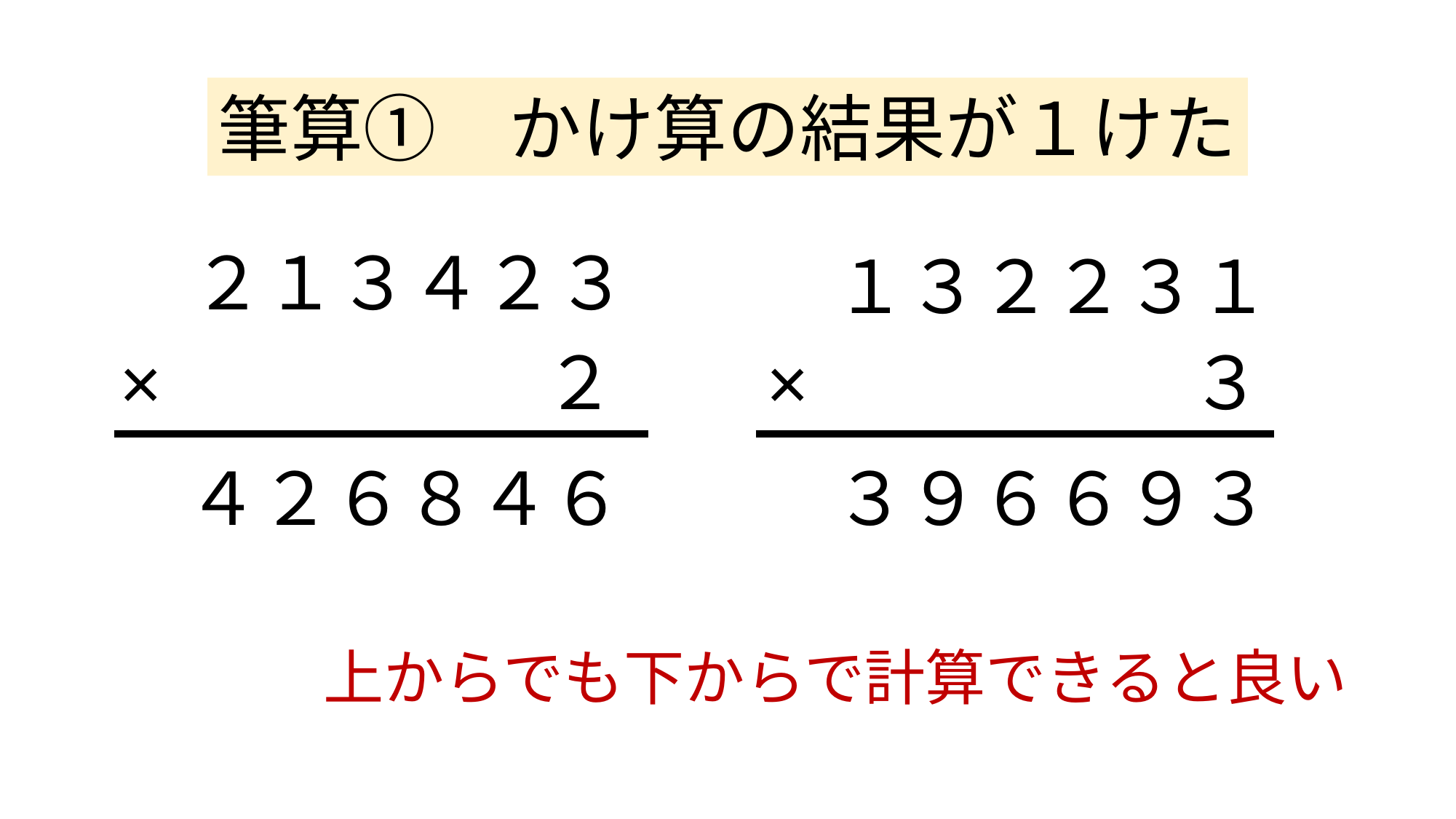

筆算①　かけ算の結果が１けた
２１３４２３
１３２２３１
×　　　　　２
×　　　　　３
４２６８４６
３９６６９３
上からでも下からで計算できると良い